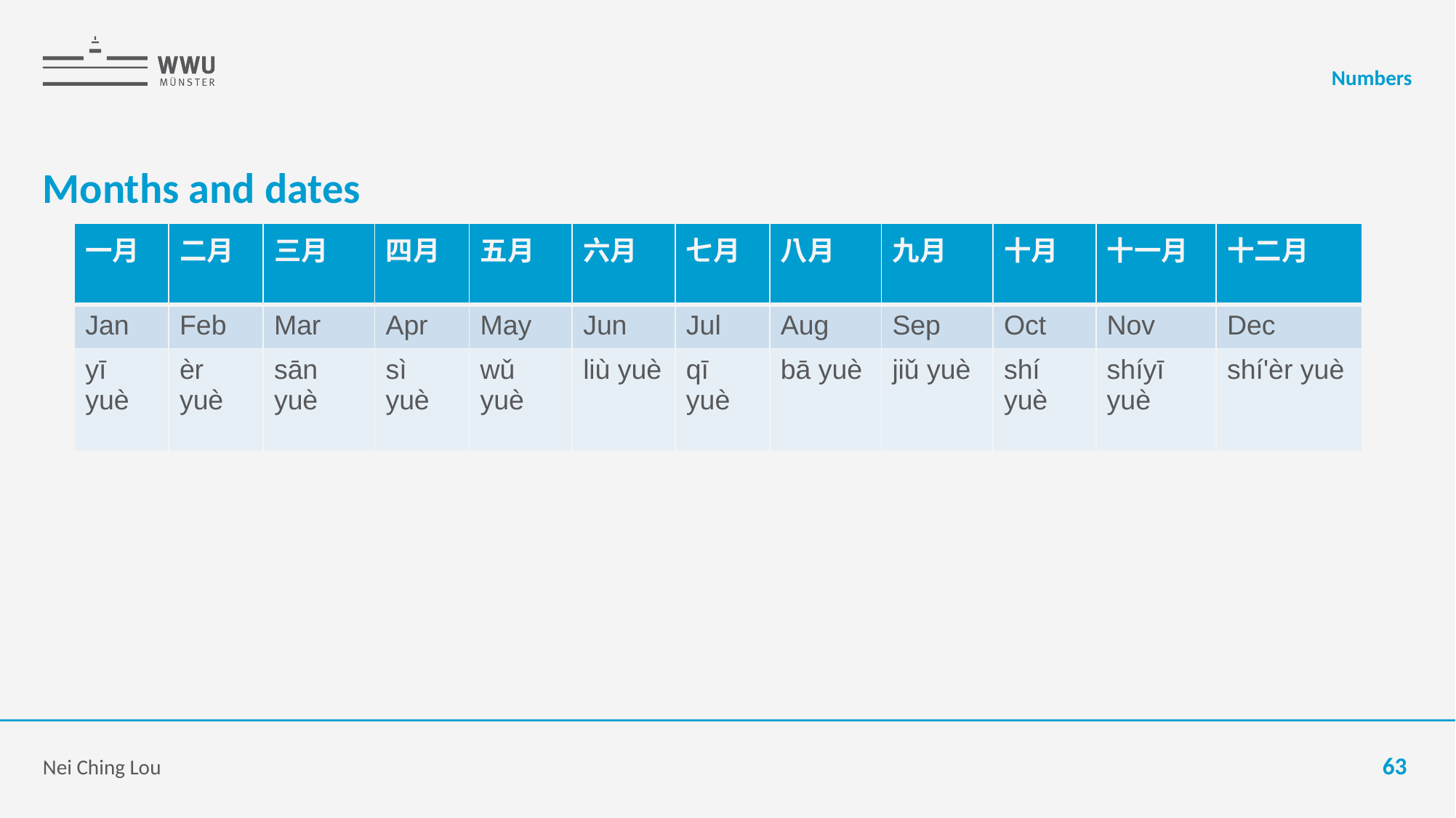

Numbers
# Months and dates
| 一月 | 二月 | 三月 | 四月 | 五月 | 六月 | 七月 | 八月 | 九月 | 十月 | 十一月 | 十二月 |
| --- | --- | --- | --- | --- | --- | --- | --- | --- | --- | --- | --- |
| Jan | Feb | Mar | Apr | May | Jun | Jul | Aug | Sep | Oct | Nov | Dec |
| yī yuè | èr yuè | sān yuè | sì yuè | wǔ yuè | liù yuè | qī yuè | bā yuè | jiǔ yuè | shí yuè | shíyī yuè | shí'èr yuè |

Nei Ching Lou
63